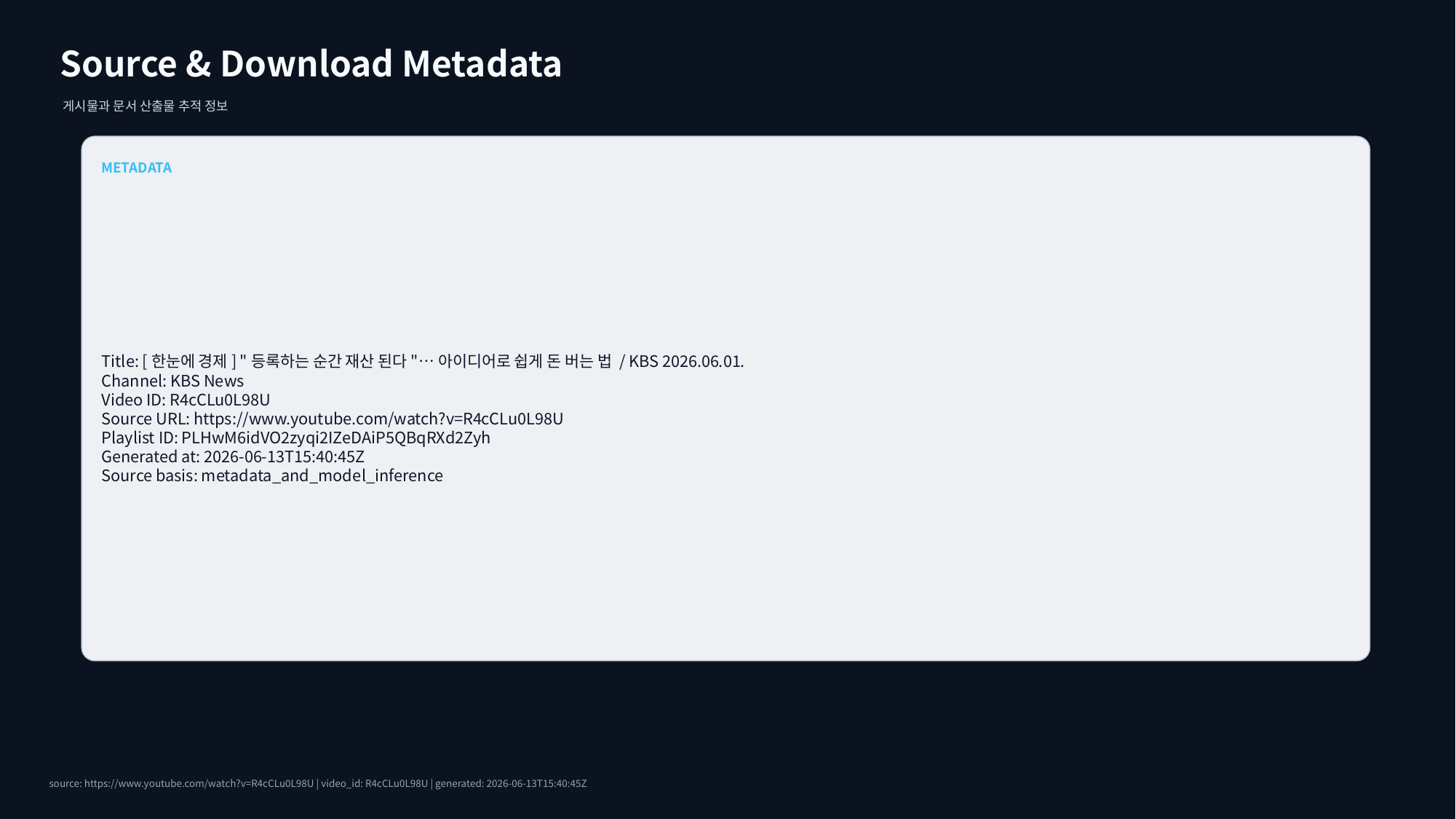

Source & Download Metadata
게시물과 문서 산출물 추적 정보

METADATA
Title: [한눈에 경제] "등록하는 순간 재산 된다"…아이디어로 쉽게 돈 버는 법 / KBS 2026.06.01.
Channel: KBS News
Video ID: R4cCLu0L98U
Source URL: https://www.youtube.com/watch?v=R4cCLu0L98U
Playlist ID: PLHwM6idVO2zyqi2IZeDAiP5QBqRXd2Zyh
Generated at: 2026-06-13T15:40:45Z
Source basis: metadata_and_model_inference
source: https://www.youtube.com/watch?v=R4cCLu0L98U | video_id: R4cCLu0L98U | generated: 2026-06-13T15:40:45Z